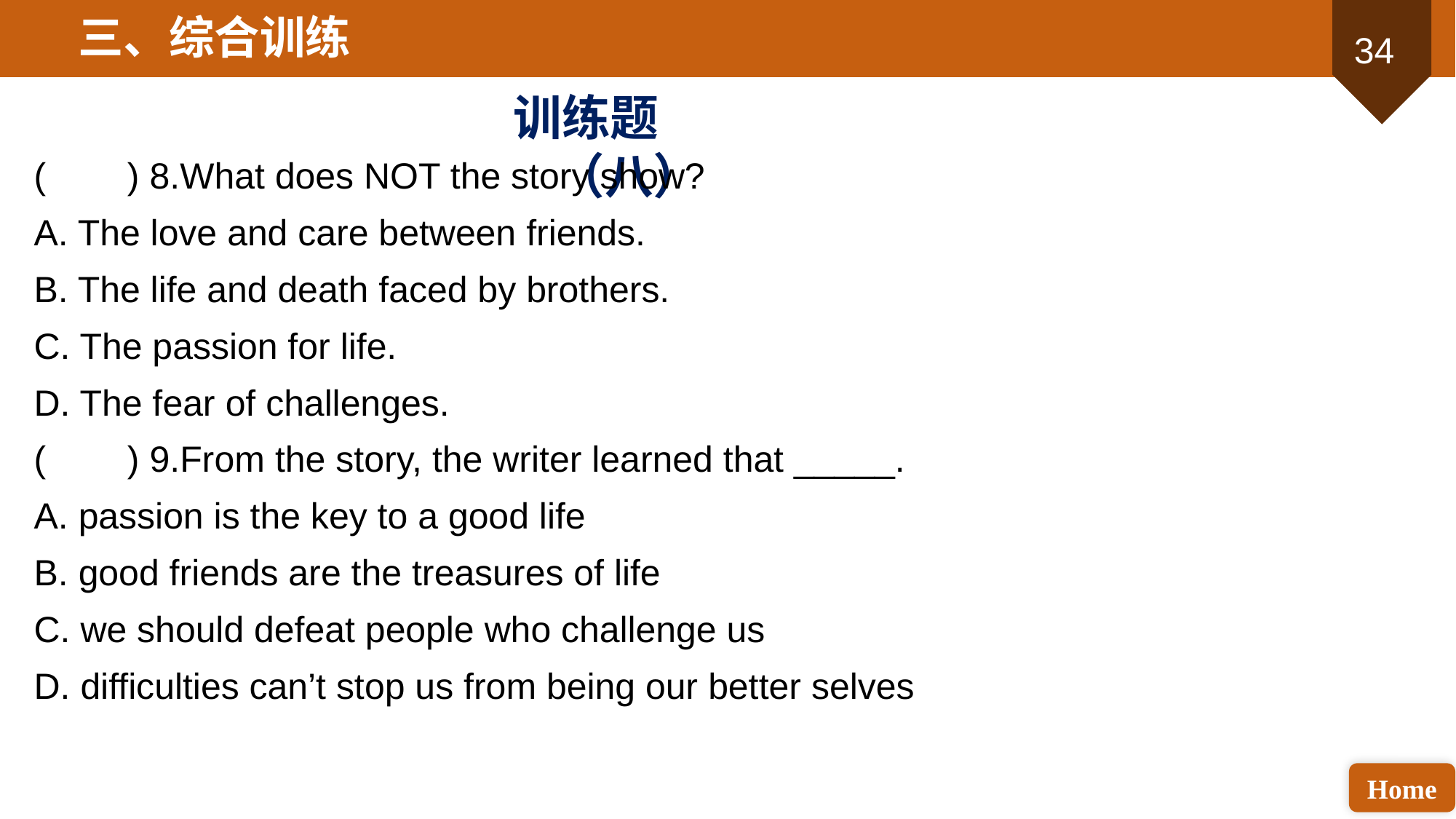

三、综合训练
训练题（八）
(        ) 8.What does NOT the story show?
A. The love and care between friends.
B. The life and death faced by brothers.
C. The passion for life.
D. The fear of challenges.
(        ) 9.From the story, the writer learned that _____.
A. passion is the key to a good life
B. good friends are the treasures of life
C. we should defeat people who challenge us
D. difficulties can’t stop us from being our better selves